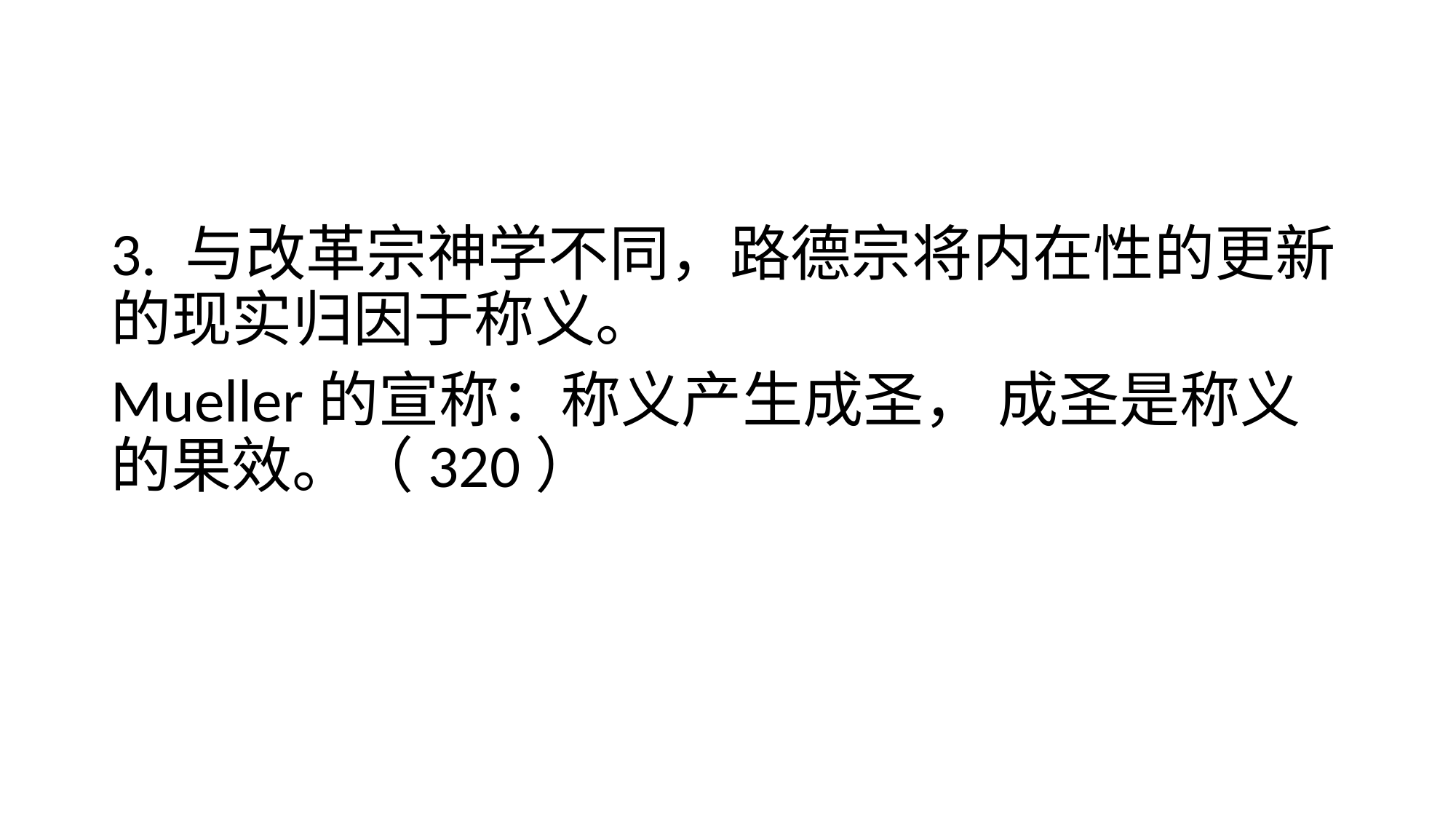

#
3. 与改革宗神学不同，路德宗将内在性的更新的现实归因于称义。
Mueller的宣称：称义产生成圣， 成圣是称义的果效。（320）